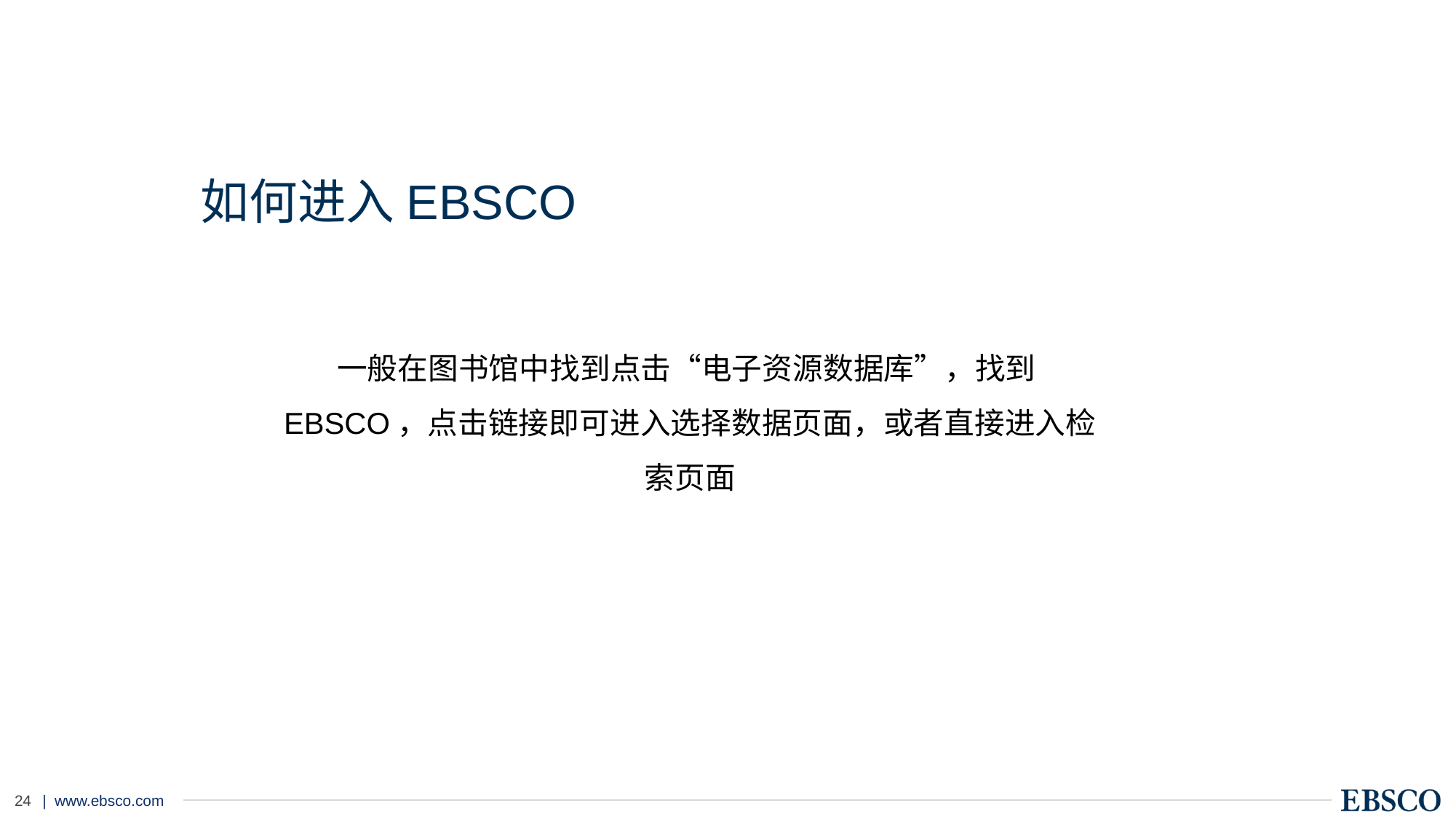

# 如何进入EBSCO
一般在图书馆中找到点击“电子资源数据库”，找到EBSCO，点击链接即可进入选择数据页面，或者直接进入检索页面